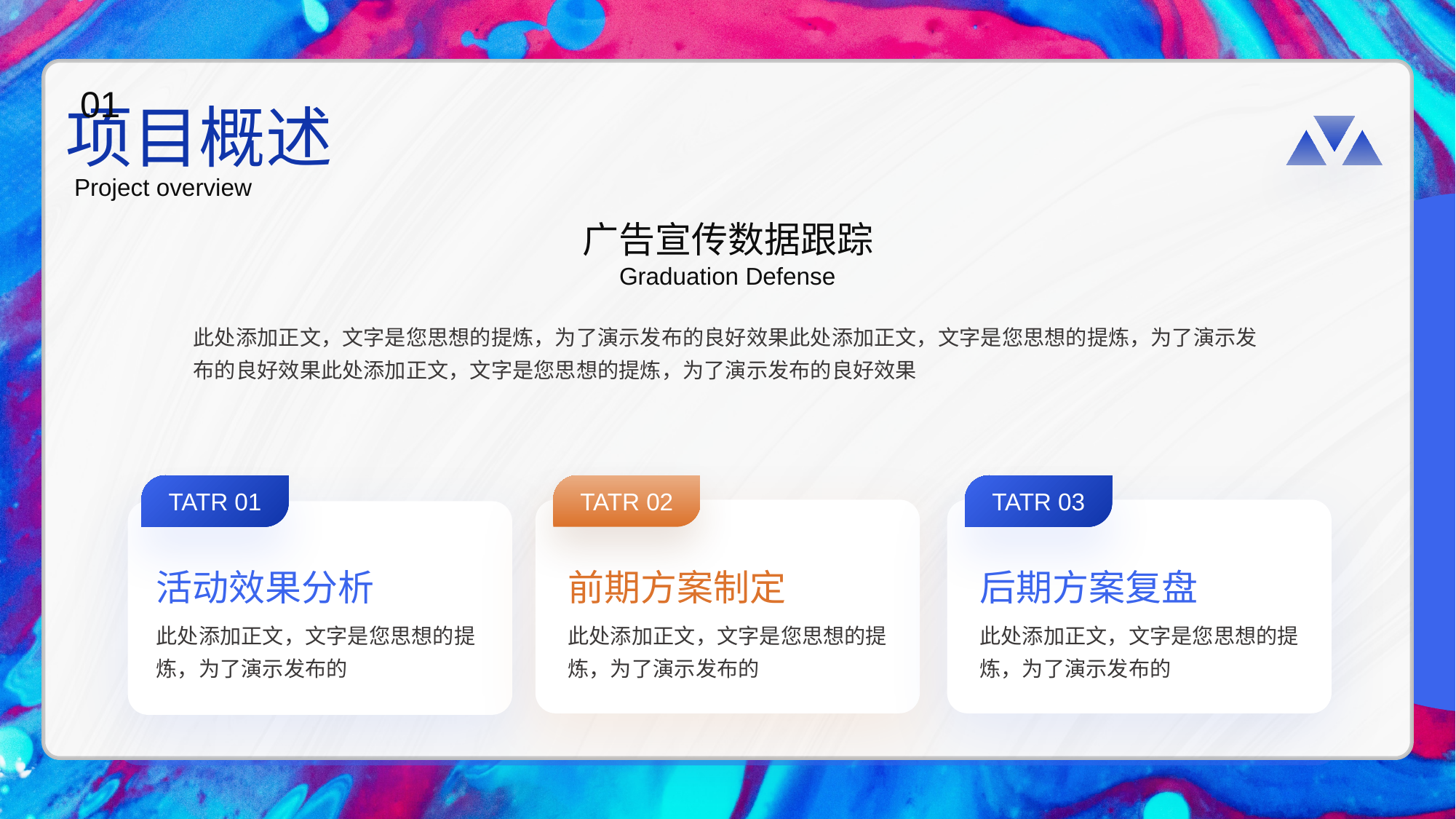

01
项目概述

Project overview
广告宣传数据跟踪
Graduation Defense
此处添加正文，文字是您思想的提炼，为了演示发布的良好效果此处添加正文，文字是您思想的提炼，为了演示发布的良好效果此处添加正文，文字是您思想的提炼，为了演示发布的良好效果

TATR 01
TATR 02
TATR 03

活动效果分析
前期方案制定
后期方案复盘
此处添加正文，文字是您思想的提炼，为了演示发布的
此处添加正文，文字是您思想的提炼，为了演示发布的
此处添加正文，文字是您思想的提炼，为了演示发布的